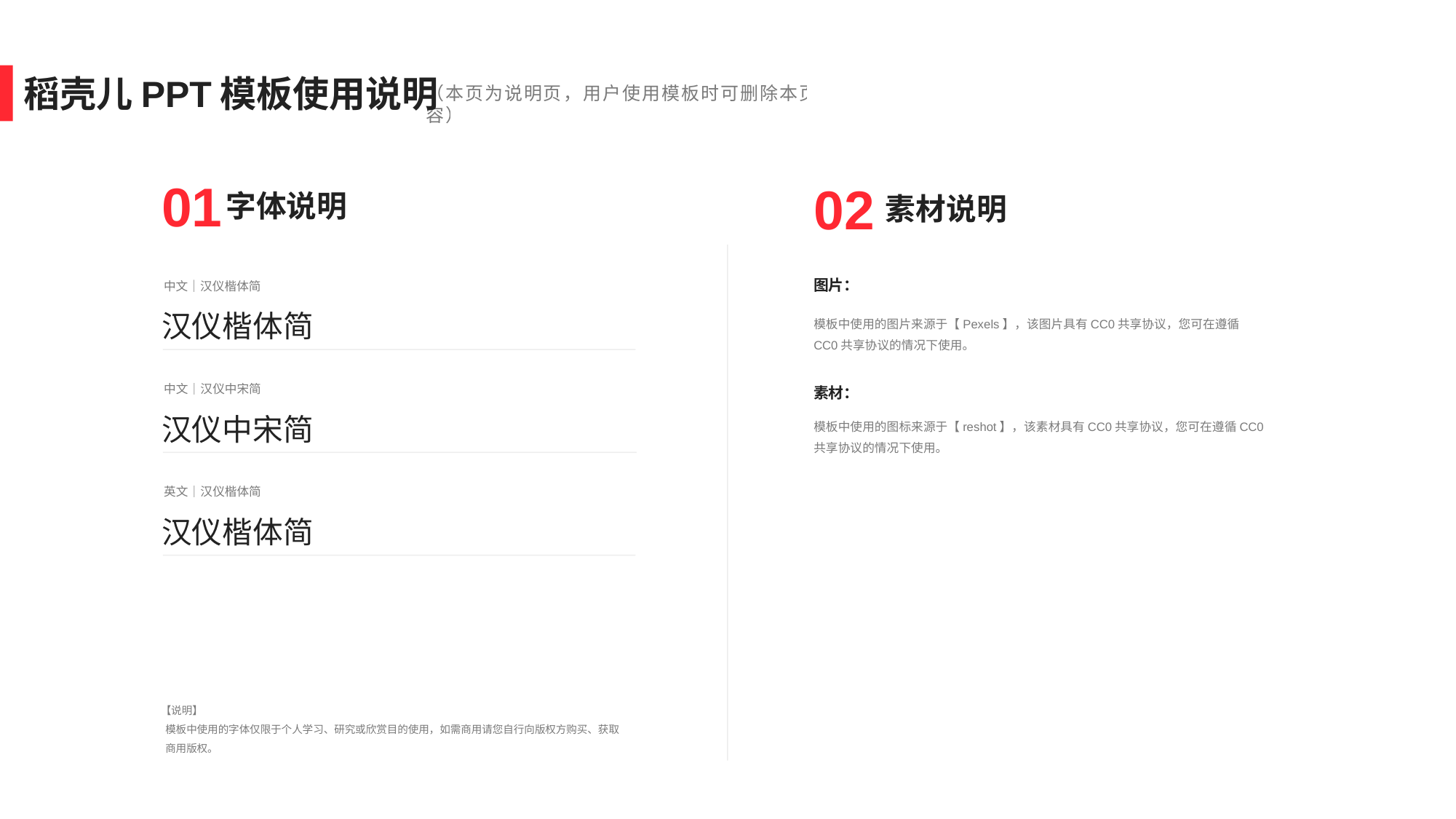

稻壳儿PPT模板使用说明
（本页为说明页，用户使用模板时可删除本页内容）
01
字体说明
02
素材说明
图片：
模板中使用的图片来源于【Pexels】，该图片具有CC0共享协议，您可在遵循CC0共享协议的情况下使用。
中文｜汉仪楷体简
汉仪楷体简
中文｜汉仪中宋简
汉仪中宋简
素材：
模板中使用的图标来源于【reshot】，该素材具有CC0共享协议，您可在遵循CC0共享协议的情况下使用。
英文｜汉仪楷体简
汉仪楷体简
【说明】
模板中使用的字体仅限于个人学习、研究或欣赏目的使用，如需商用请您自行向版权方购买、获取商用版权。